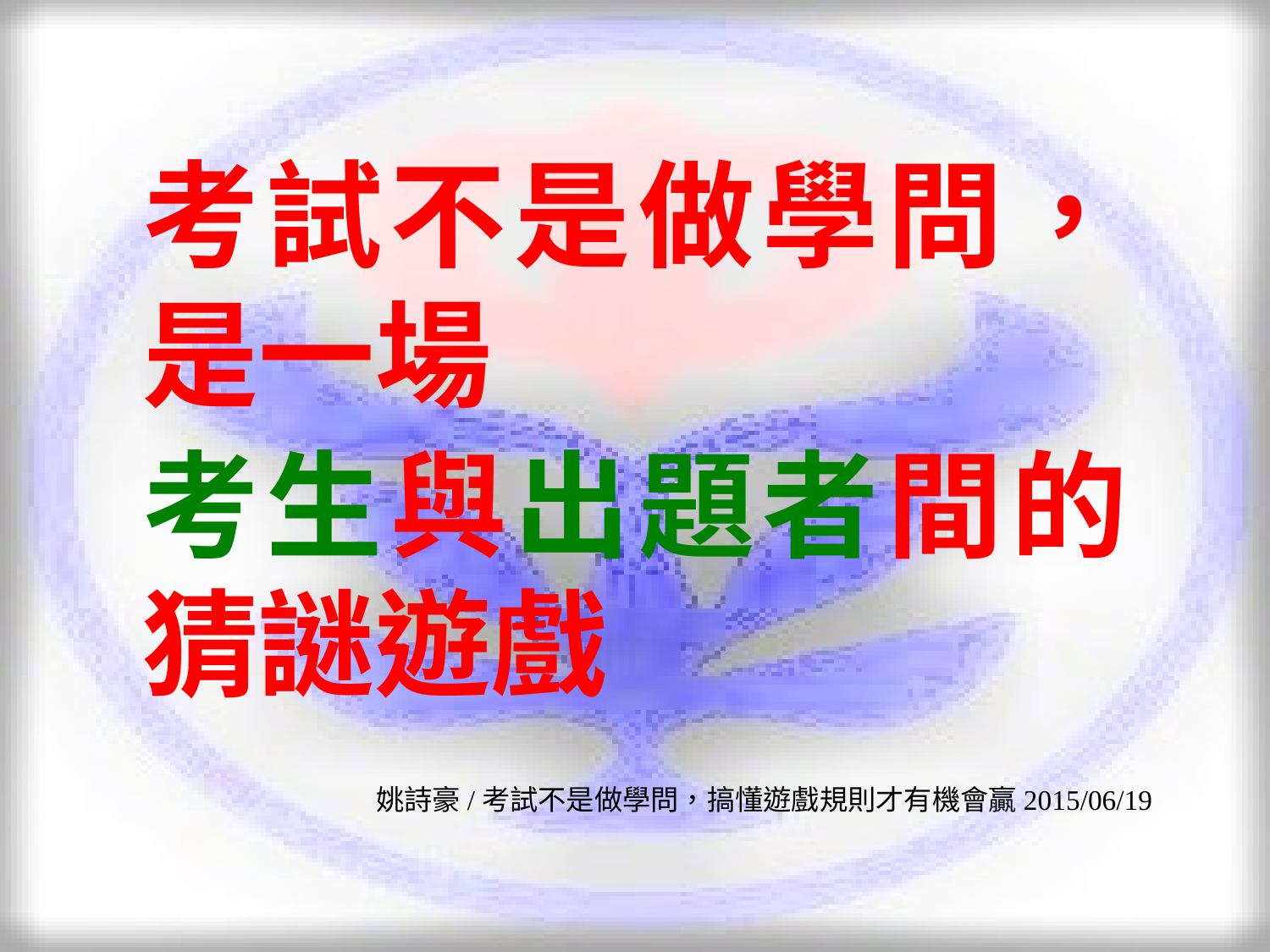

考試不是做學問，是一場
考生與出題者間的猜謎遊戲
姚詩豪/考試不是做學問，搞懂遊戲規則才有機會贏2015/06/19